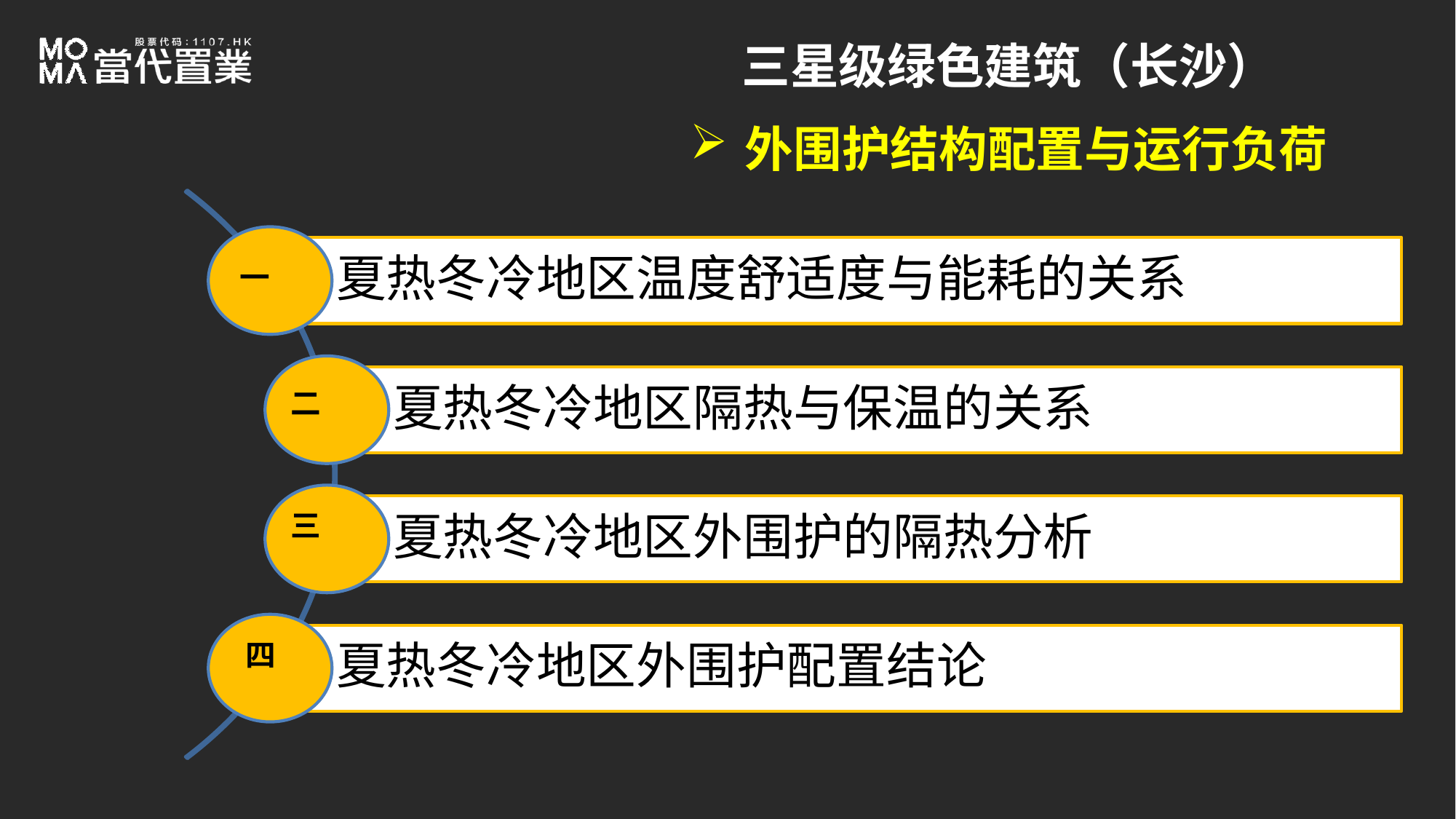

三星级绿色建筑（长沙）
外围护结构配置与运行负荷
夏热冬冷地区温度舒适度与能耗的关系
夏热冬冷地区隔热与保温的关系
夏热冬冷地区外围护的隔热分析
夏热冬冷地区外围护配置结论
一
二
三
四